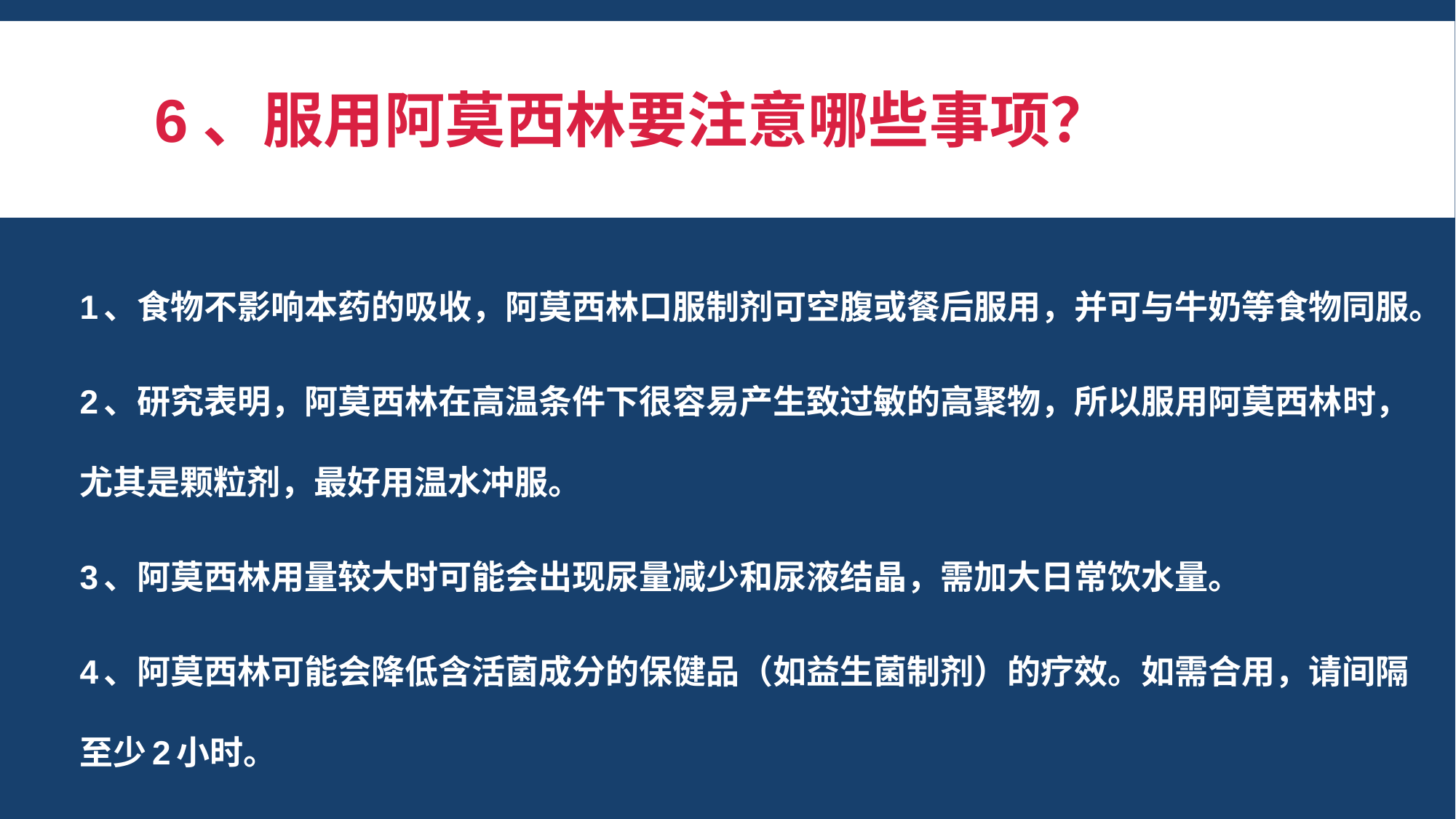

# 6、服用阿莫西林要注意哪些事项？
1、食物不影响本药的吸收，阿莫西林口服制剂可空腹或餐后服用，并可与牛奶等食物同服。
2、研究表明，阿莫西林在高温条件下很容易产生致过敏的高聚物，所以服用阿莫西林时，尤其是颗粒剂，最好用温水冲服。
3、阿莫西林用量较大时可能会出现尿量减少和尿液结晶，需加大日常饮水量。
4、阿莫西林可能会降低含活菌成分的保健品（如益生菌制剂）的疗效。如需合用，请间隔至少2小时。